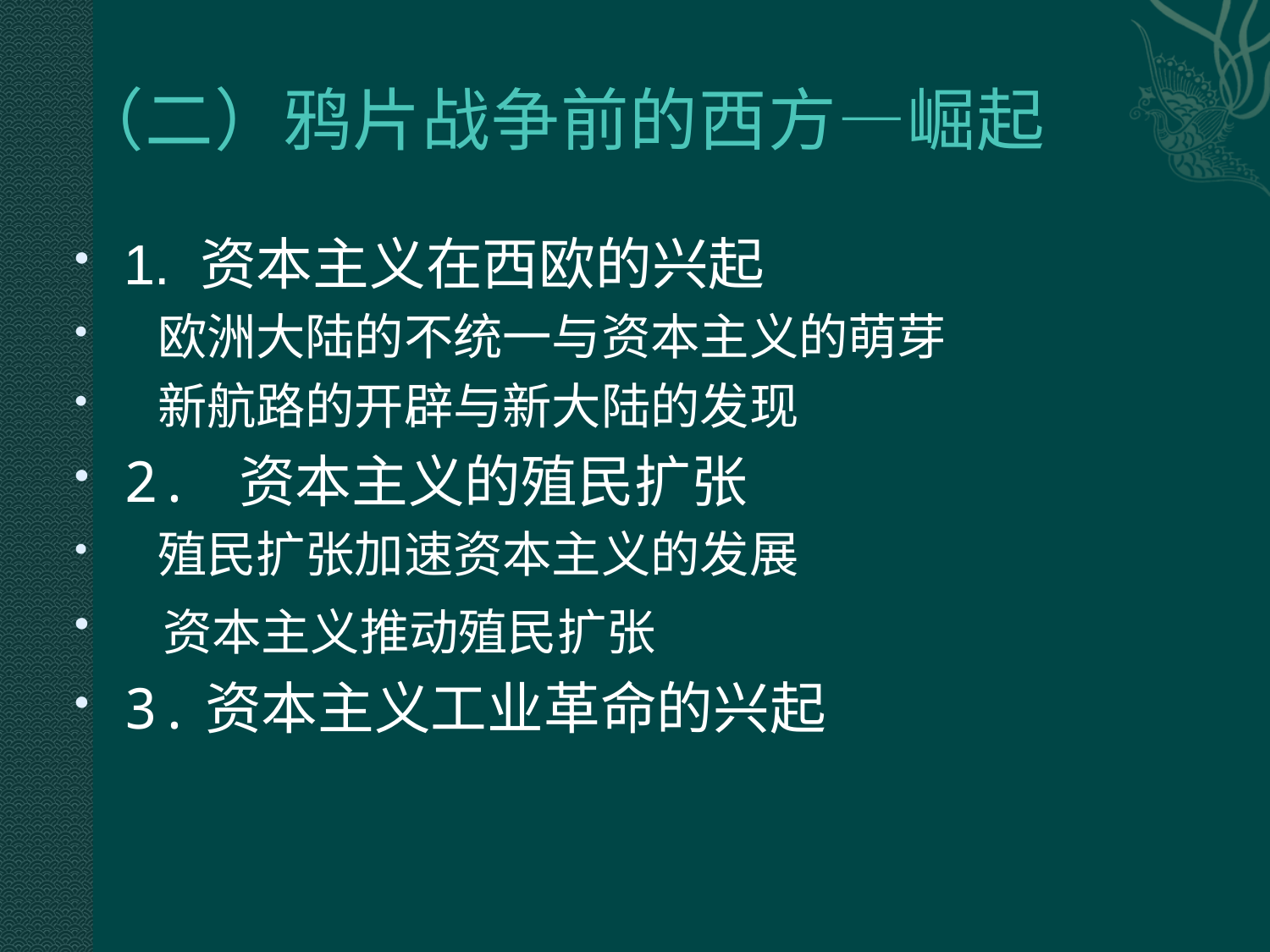

# （二）鸦片战争前的西方—崛起
1. 资本主义在西欧的兴起
  欧洲大陆的不统一与资本主义的萌芽
  新航路的开辟与新大陆的发现
2. 资本主义的殖民扩张
  殖民扩张加速资本主义的发展
  资本主义推动殖民扩张
3.资本主义工业革命的兴起